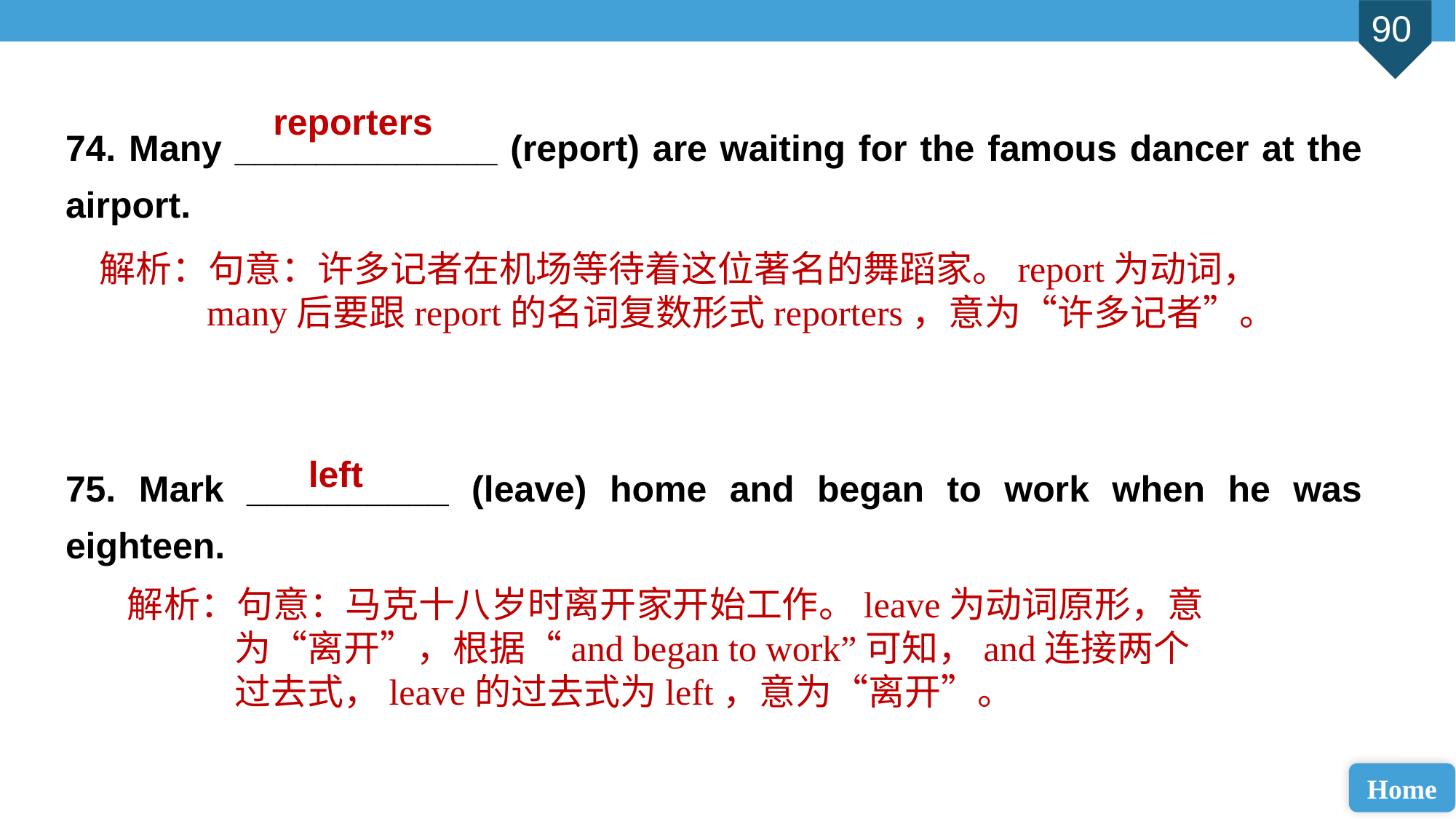

reporters
74. Many _____________ (report) are waiting for the famous dancer at the airport.

75. Mark __________ (leave) home and began to work when he was eighteen.
解析：句意：许多记者在机场等待着这位著名的舞蹈家。report为动词，many后要跟report的名词复数形式reporters，意为“许多记者”。
left
解析：句意：马克十八岁时离开家开始工作。leave为动词原形，意为“离开”，根据“and began to work”可知，and连接两个过去式，leave的过去式为left，意为“离开”。